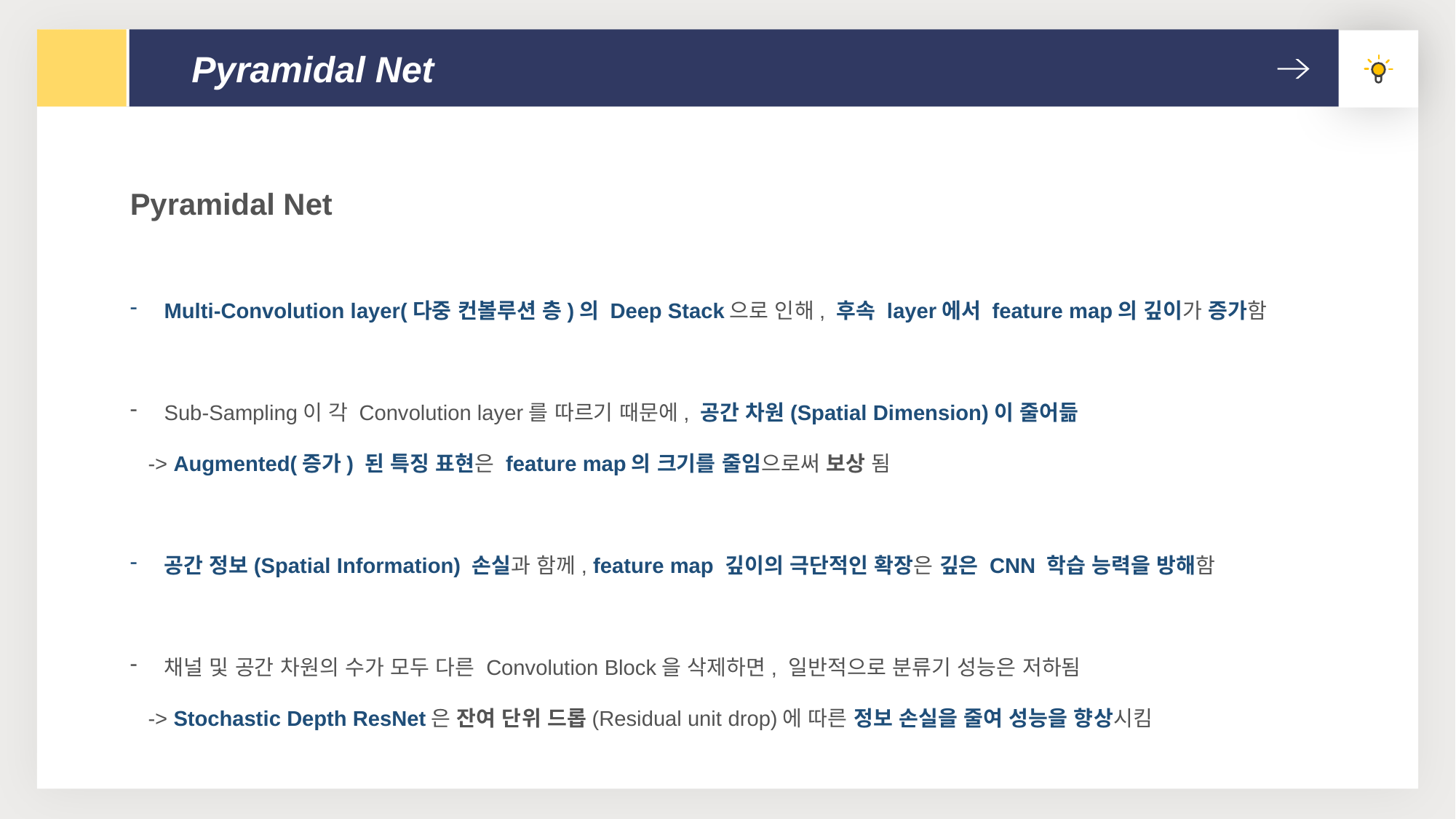

Pyramidal Net

Pyramidal Net

Multi-Convolution layer(다중 컨볼루션 층)의 Deep Stack으로 인해, 후속 layer에서 feature map의 깊이가 증가함

Sub-Sampling이 각 Convolution layer를 따르기 때문에, 공간 차원(Spatial Dimension)이 줄어듦
   -> Augmented(증가) 된 특징 표현은 feature map의 크기를 줄임으로써 보상 됨

공간 정보(Spatial Information) 손실과 함께, feature map 깊이의 극단적인 확장은 깊은 CNN 학습 능력을 방해함

채널 및 공간 차원의 수가 모두 다른 Convolution Block을 삭제하면, 일반적으로 분류기 성능은 저하됨
   -> Stochastic Depth ResNet은 잔여 단위 드롭(Residual unit drop)에 따른 정보 손실을 줄여 성능을 향상시킴